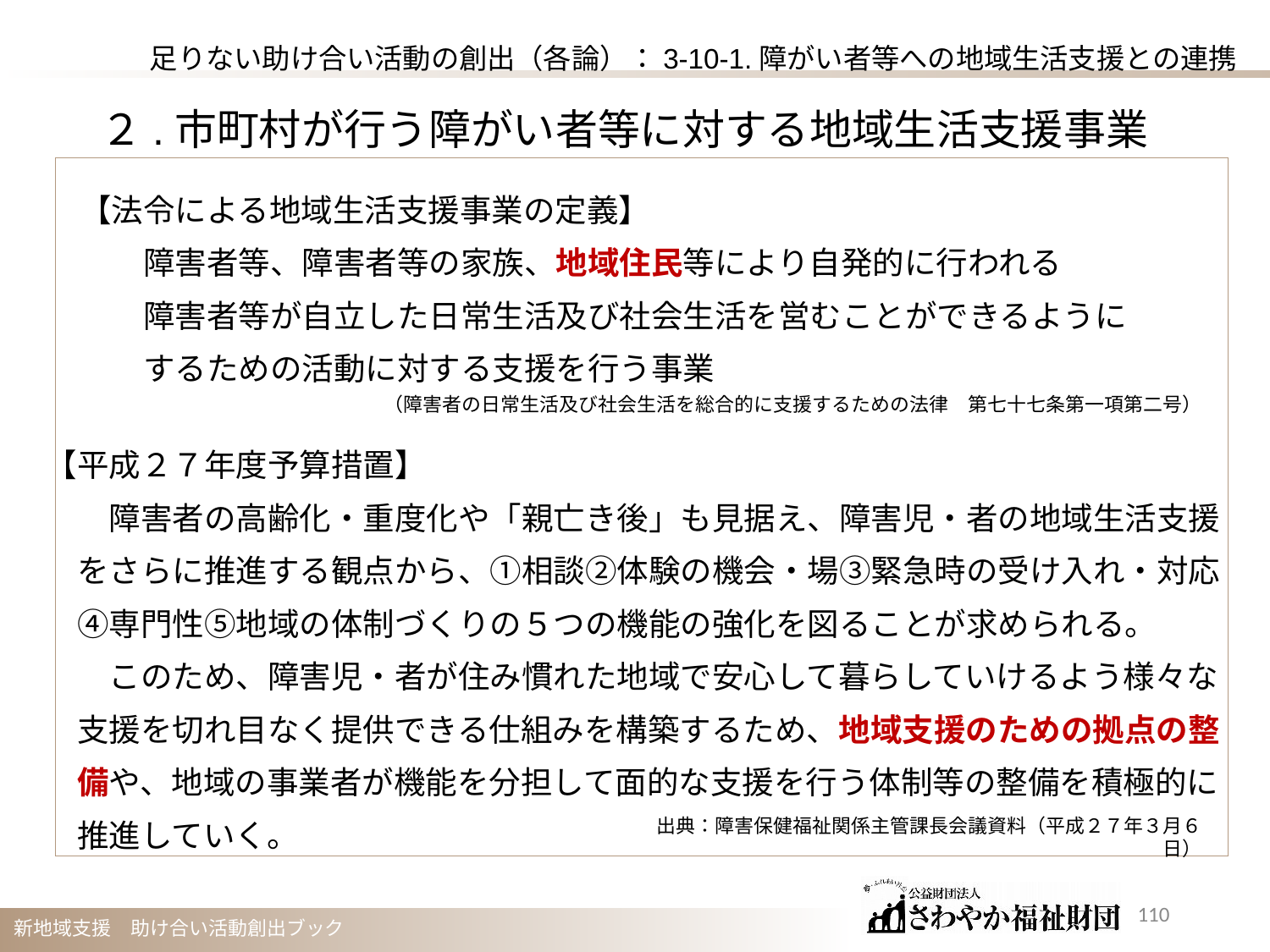

足りない助け合い活動の創出（各論）：3-10-1.障がい者等への地域生活支援との連携
２.市町村が行う障がい者等に対する地域生活支援事業

【法令による地域生活支援事業の定義】
障害者等、障害者等の家族、地域住民等により自発的に行われる
障害者等が自立した日常生活及び社会生活を営むことができるように
するための活動に対する支援を行う事業
（障害者の日常生活及び社会生活を総合的に支援するための法律　第七十七条第一項第二号）
【平成２７年度予算措置】
　　障害者の高齢化・重度化や「親亡き後」も見据え、障害児・者の地域生活支援
　をさらに推進する観点から、①相談②体験の機会・場③緊急時の受け入れ・対応
　④専門性⑤地域の体制づくりの５つの機能の強化を図ることが求められる。
　　このため、障害児・者が住み慣れた地域で安心して暮らしていけるよう様々な
　支援を切れ目なく提供できる仕組みを構築するため、地域支援のための拠点の整
　備や、地域の事業者が機能を分担して面的な支援を行う体制等の整備を積極的に
　推進していく。
出典：障害保健福祉関係主管課長会議資料（平成２７年３月６日）
110